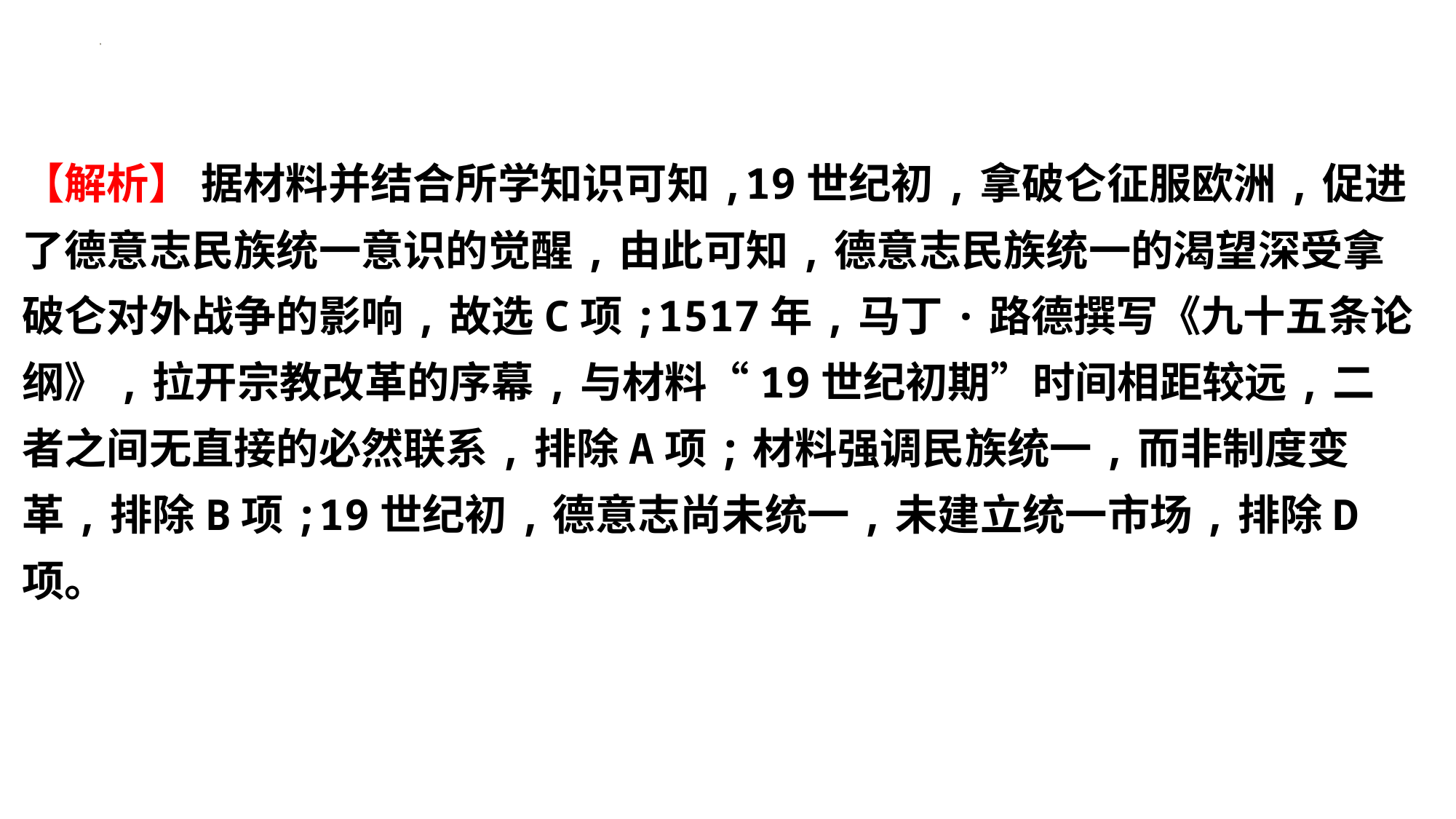

【解析】 据材料并结合所学知识可知,19世纪初,拿破仑征服欧洲,促进了德意志民族统一意识的觉醒,由此可知,德意志民族统一的渴望深受拿破仑对外战争的影响,故选C项;1517年,马丁·路德撰写《九十五条论纲》,拉开宗教改革的序幕,与材料“19世纪初期”时间相距较远,二者之间无直接的必然联系,排除A项;材料强调民族统一,而非制度变革,排除B项;19世纪初,德意志尚未统一,未建立统一市场,排除D项。